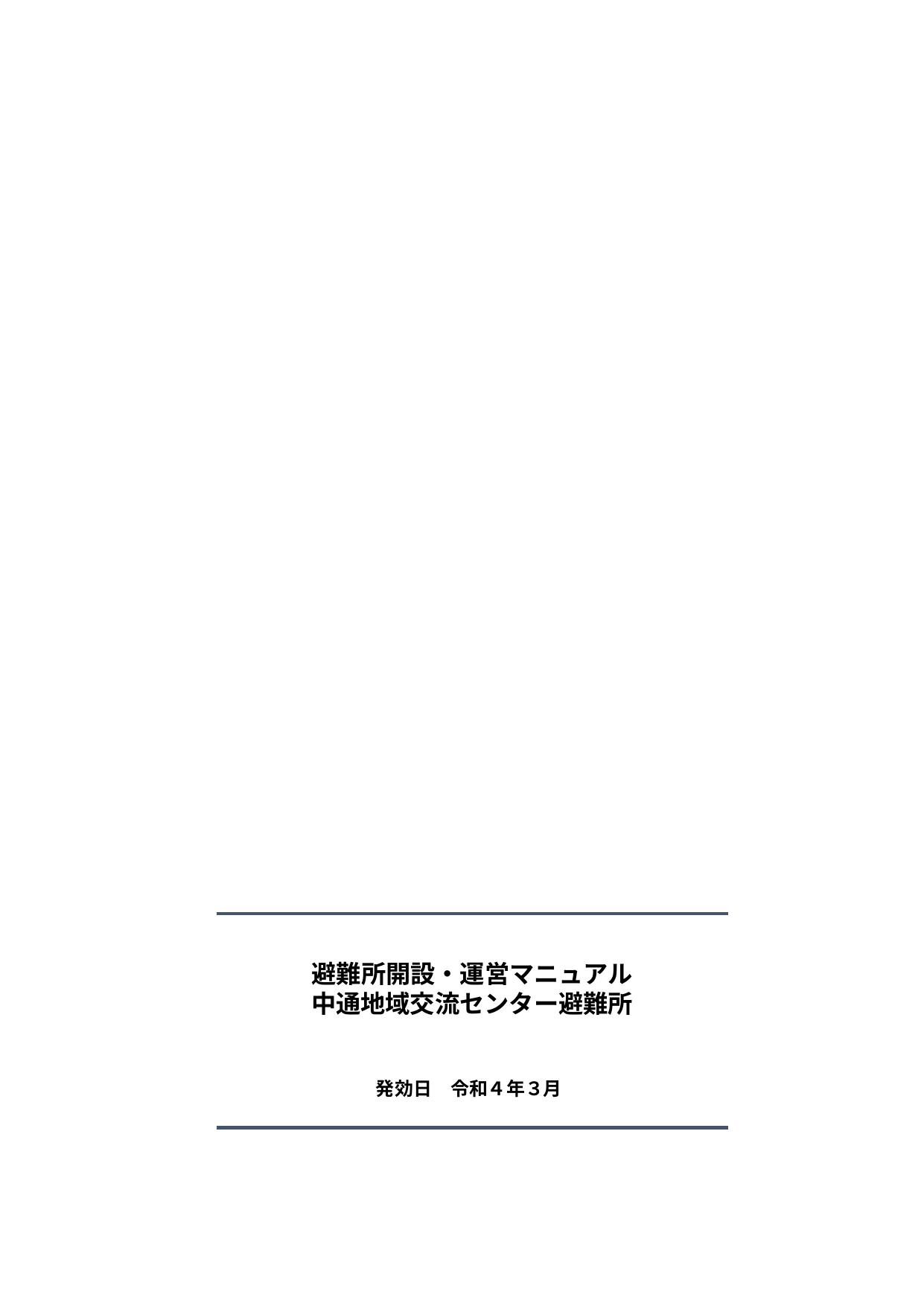

避難所開設・運営マニュアル
中通地域交流センター避難所
発効日　令和４年３月